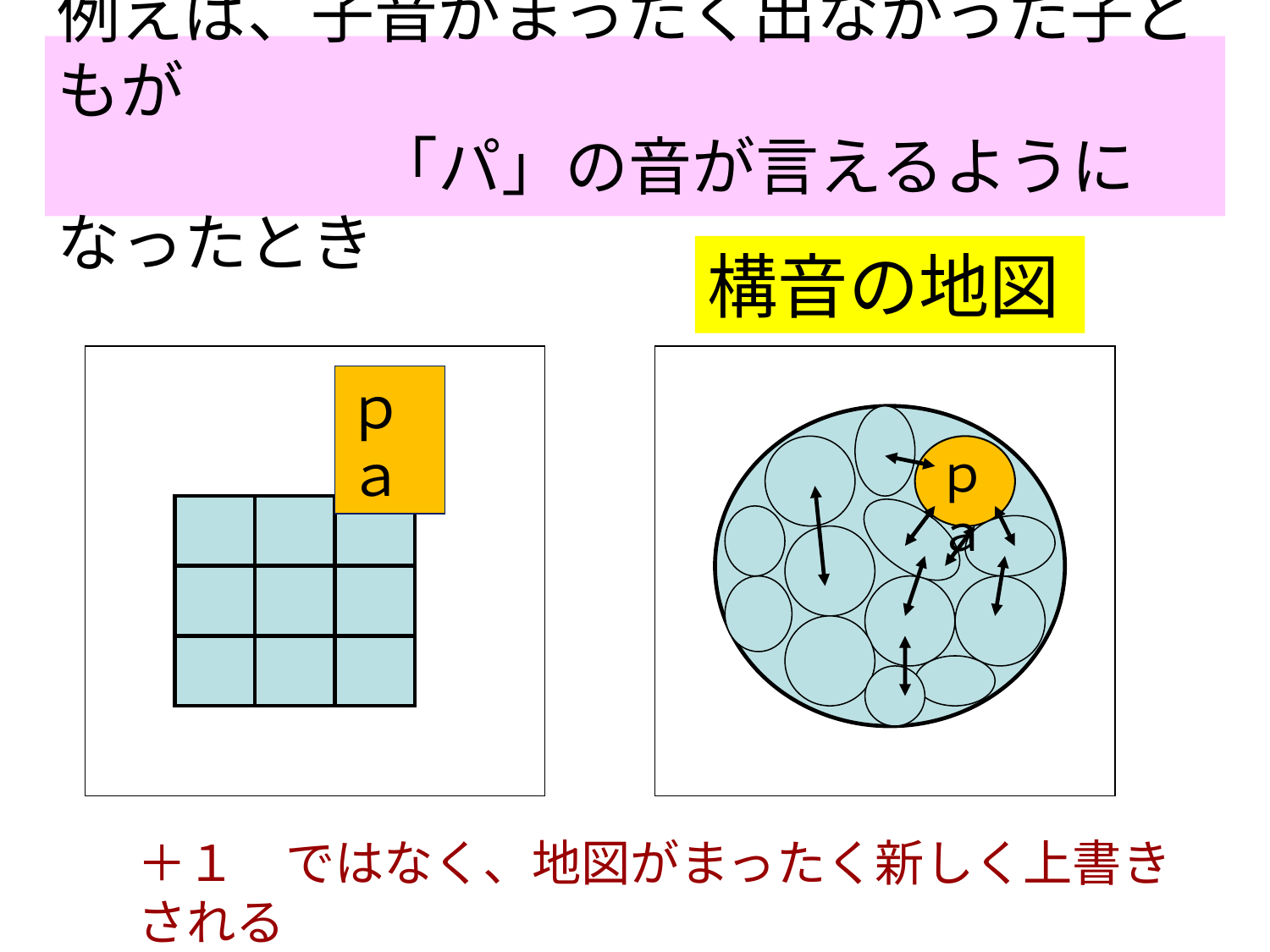

例えば、子音がまったく出なかった子どもが
　　　　　「パ」の音が言えるようになったとき
構音の地図

ｐａ

ｐａ

＋１　ではなく、地図がまったく新しく上書きされる